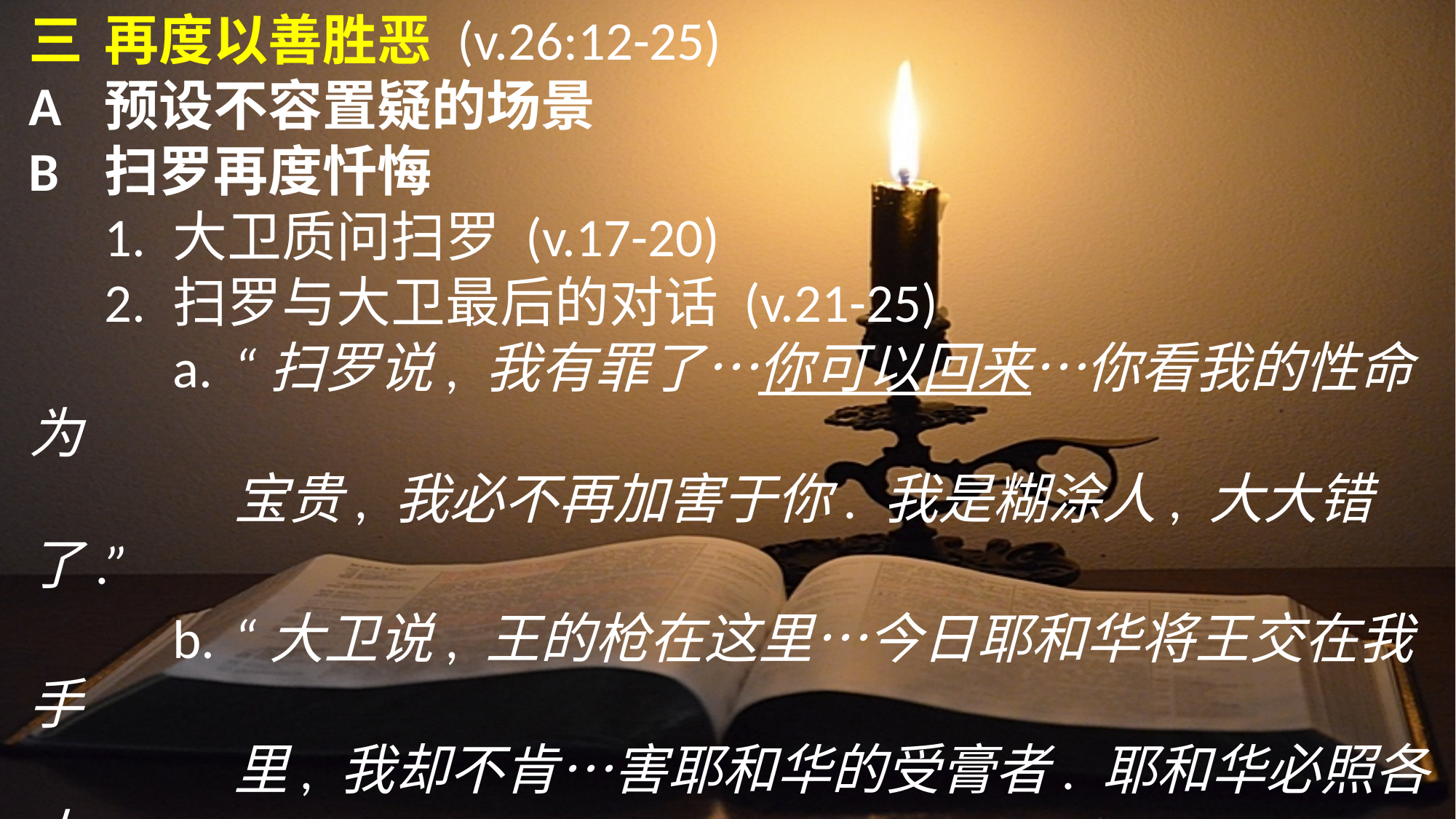

三	再度以善胜恶 (v.26:12-25)
A	预设不容置疑的场景
B	扫罗再度忏悔
	1.	大卫质问扫罗 (v.17-20)
	2.	扫罗与大卫最后的对话 (v.21-25)
		a.	“扫罗说, 我有罪了…你可以回来…你看我的性命为
			宝贵, 我必不再加害于你. 我是糊涂人, 大大错了.”
		b.	“大卫说, 王的枪在这里…今日耶和华将王交在我手
			里, 我却不肯…害耶和华的受膏者. 耶和华必照各人
			的公义诚实报应他. 我今日重看你的性命,
			愿耶和华也重看我的性命…”
			(不是扫罗)